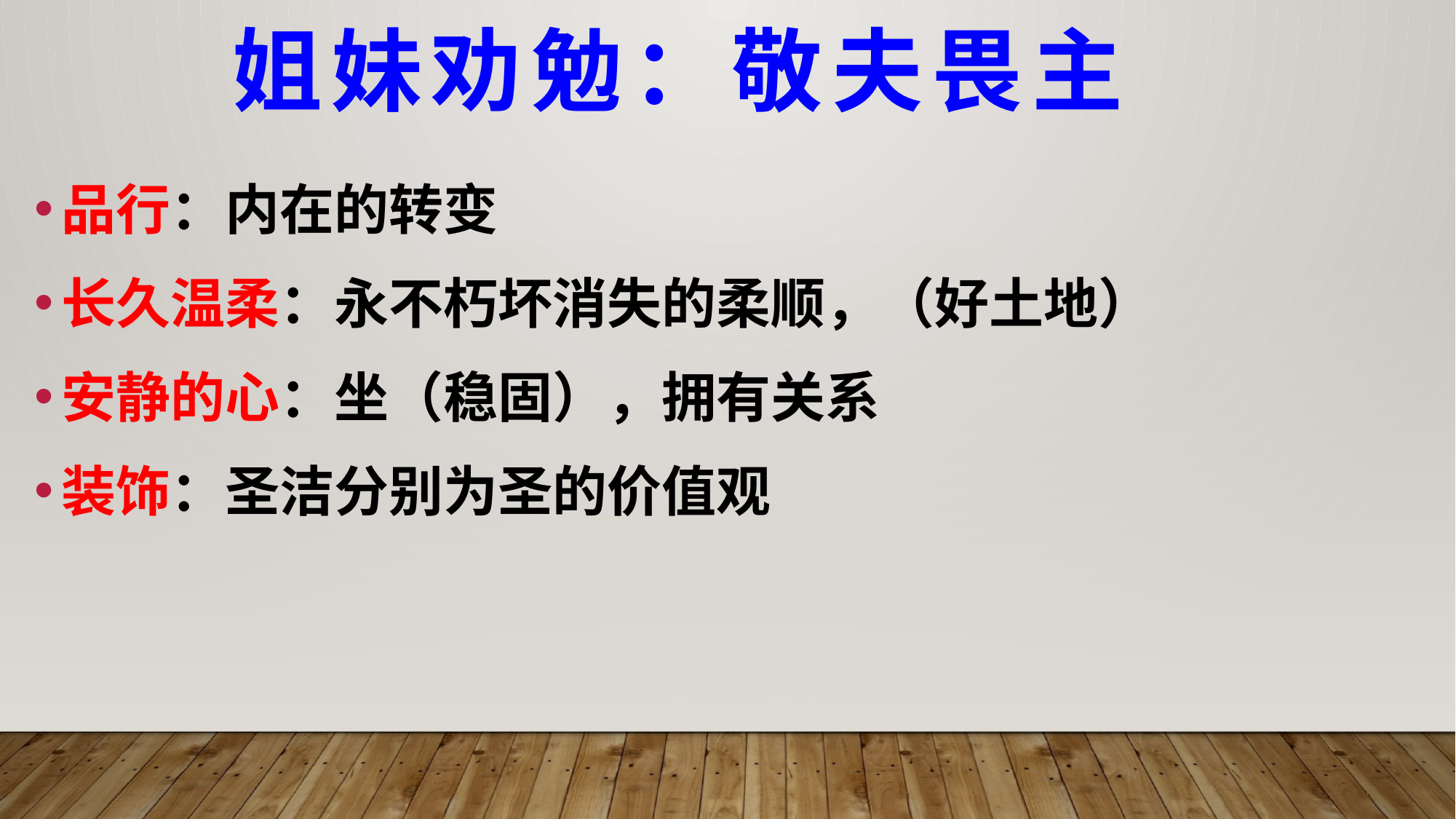

姐妹劝勉：敬夫畏主
品行：内在的转变
长久温柔：永不朽坏消失的柔顺，（好土地）
安静的心：坐（稳固），拥有关系
装饰：圣洁分别为圣的价值观